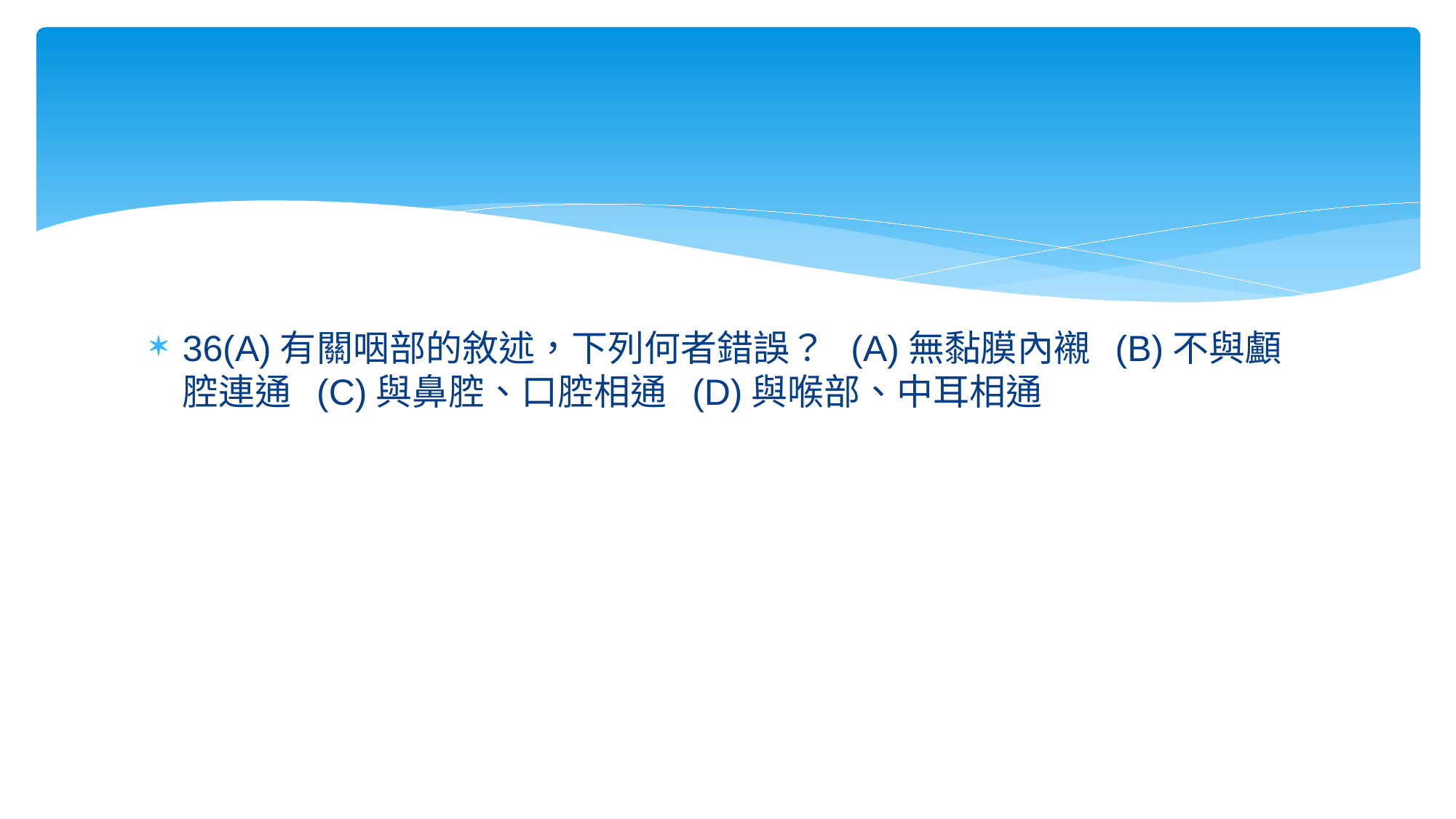

#
36(A)有關咽部的敘述，下列何者錯誤？  (A)無黏膜內襯  (B)不與顱腔連通  (C)與鼻腔、口腔相通  (D)與喉部、中耳相通